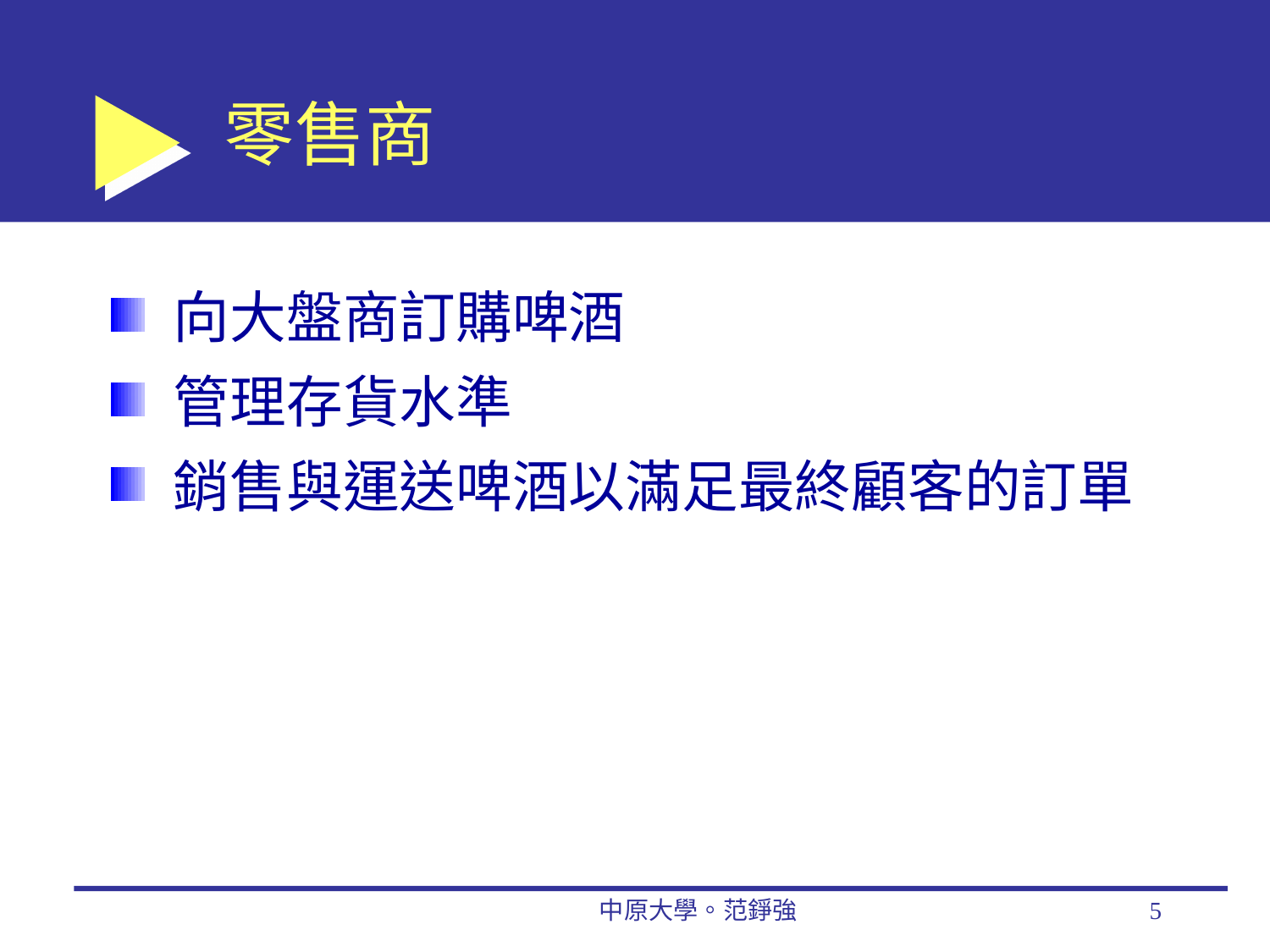

# 零售商
向大盤商訂購啤酒
管理存貨水準
銷售與運送啤酒以滿足最終顧客的訂單
中原大學。范錚強
5